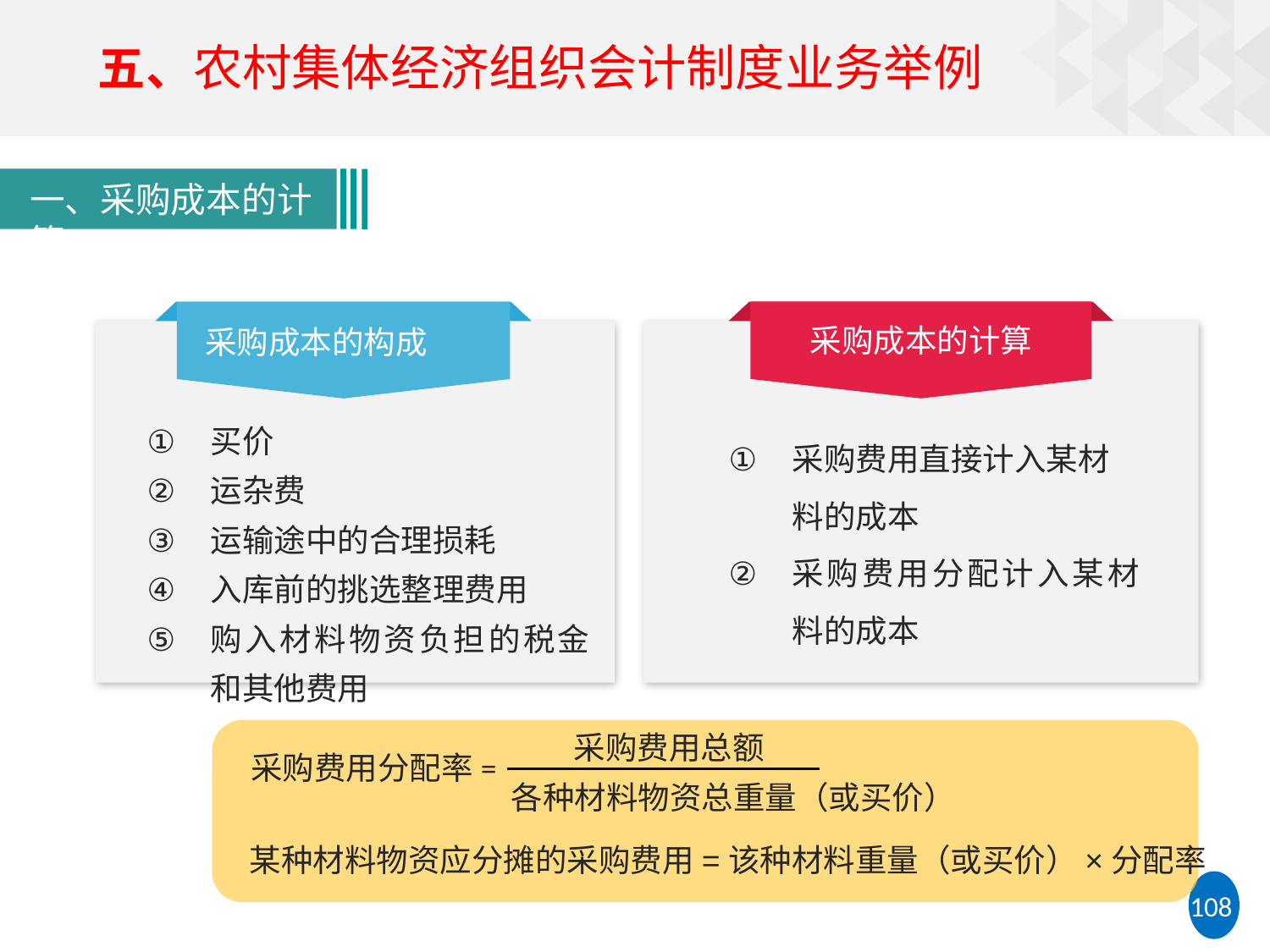

五、农村集体经济组织会计制度业务举例

一、采购成本的计算

采购成本的计算

采购成本的构成
买价
运杂费
运输途中的合理损耗
入库前的挑选整理费用
购入材料物资负担的税金和其他费用
采购费用直接计入某材料的成本
采购费用分配计入某材料的成本

采购费用总额
采购费用分配率=
各种材料物资总重量（或买价）
某种材料物资应分摊的采购费用=该种材料重量（或买价）×分配率